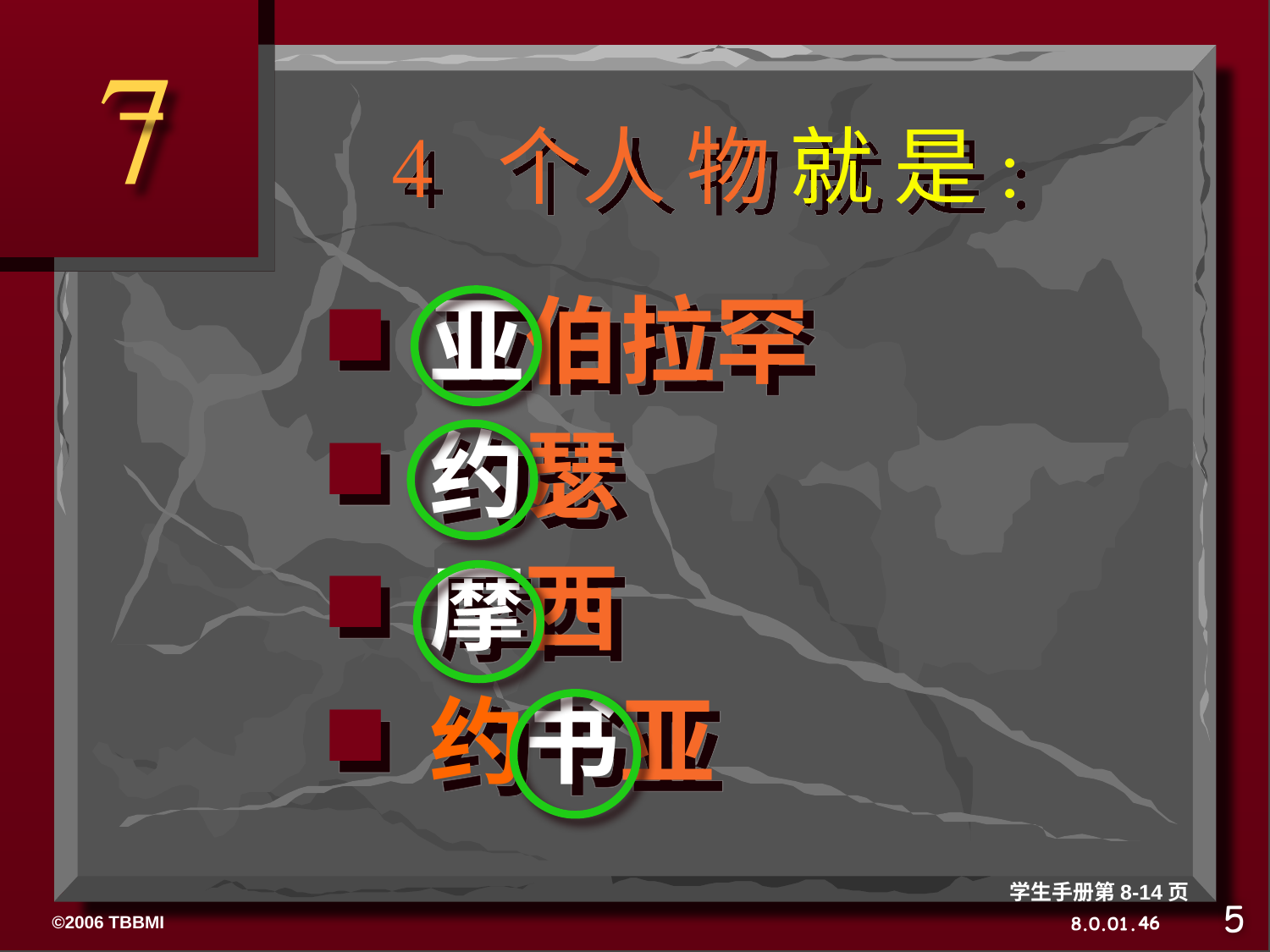

7
# 4  个人 物 就 是:

亚伯拉罕
约瑟
摩西
约书亚

学生手册第8-14页
5

46